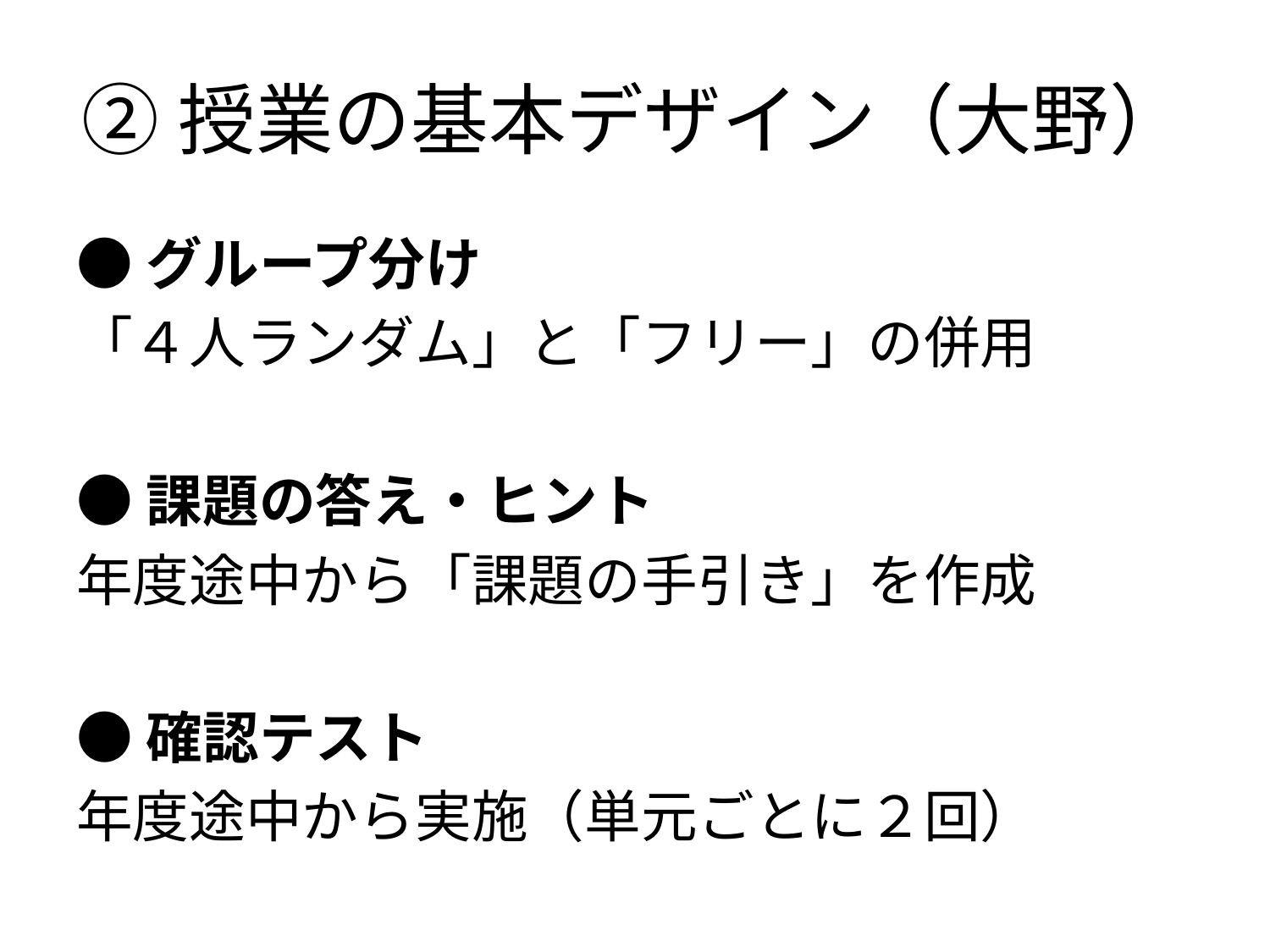

# ②授業の基本デザイン（大野）
●グループ分け
「４人ランダム」と「フリー」の併用

●課題の答え・ヒント
年度途中から「課題の手引き」を作成

●確認テスト
年度途中から実施（単元ごとに２回）